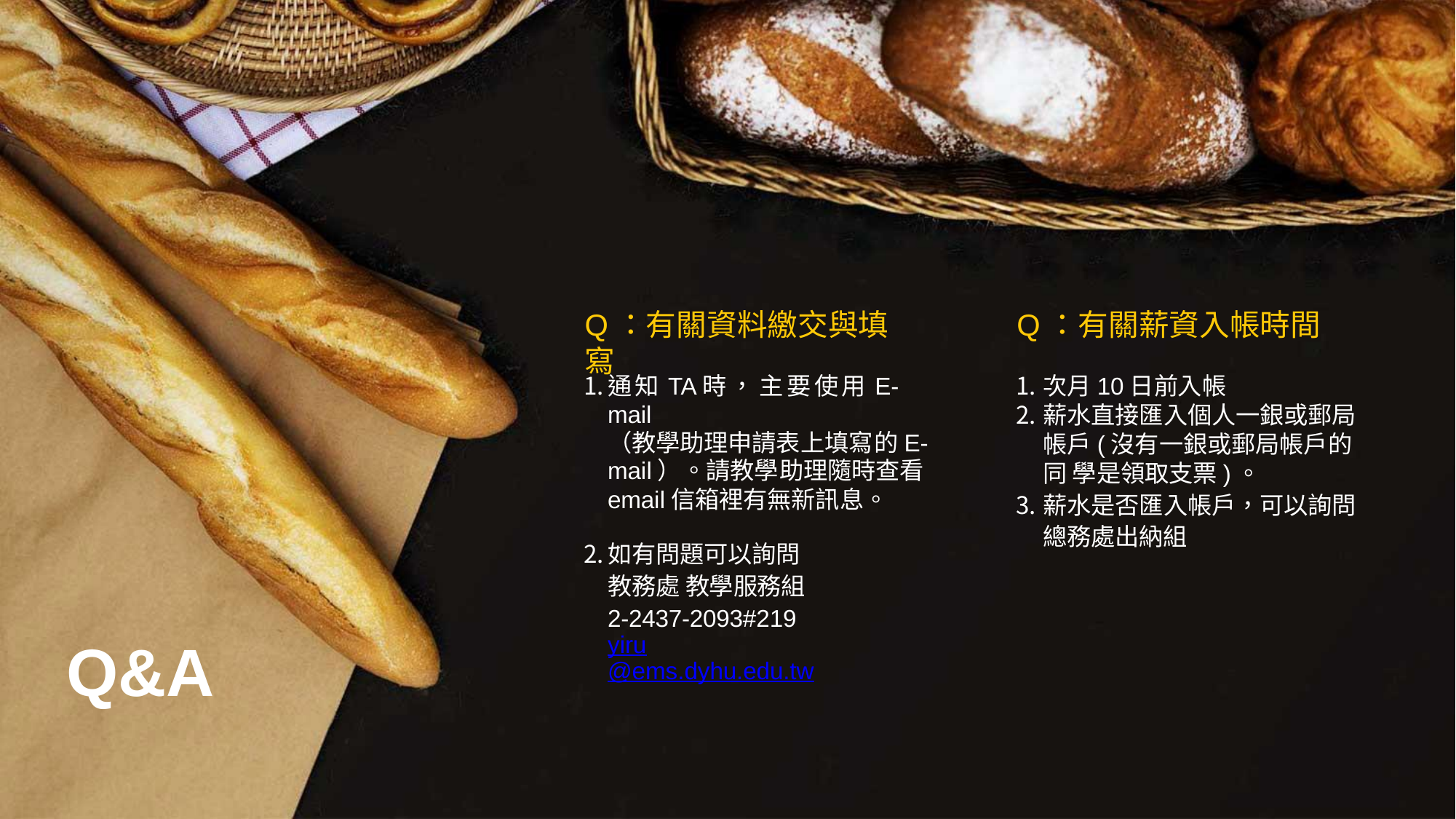

# Q：有關資料繳交與填寫
Q：有關薪資入帳時間
次月10日前入帳
薪水直接匯入個人一銀或郵局 帳戶(沒有一銀或郵局帳戶的同 學是領取支票)。
薪水是否匯入帳戶，可以詢問
總務處出納組
通知TA時， 主要使用E-mail
（教學助理申請表上填寫的E-
mail）。請教學助理隨時查看
email信箱裡有無新訊息。
如有問題可以詢問 教務處 教學服務組 2-2437-2093#219
yiru@ems.dyhu.edu.tw
Q&A